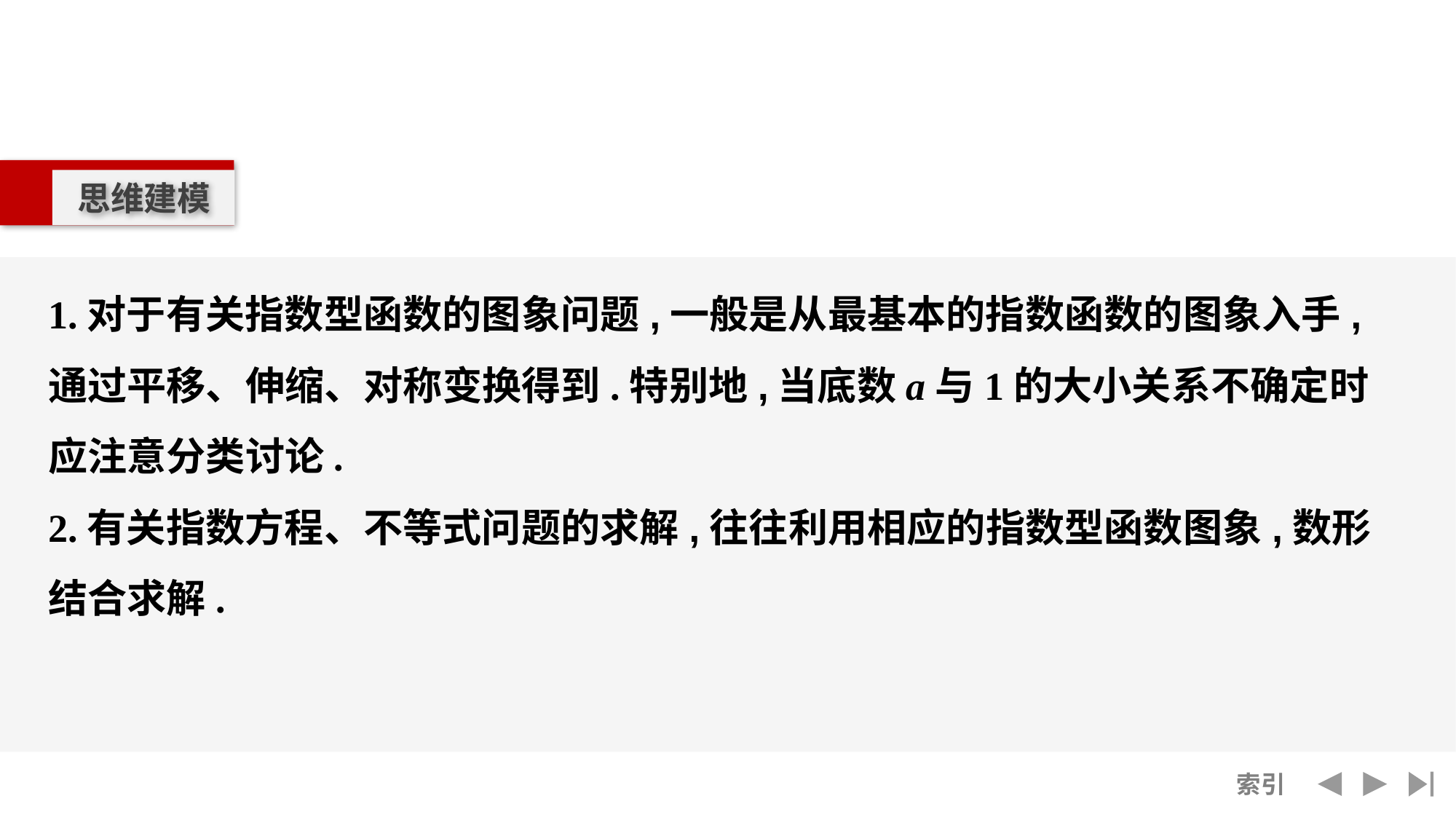

思维建模

1.对于有关指数型函数的图象问题,一般是从最基本的指数函数的图象入手,通过平移、伸缩、对称变换得到.特别地,当底数a与1的大小关系不确定时应注意分类讨论.
2.有关指数方程、不等式问题的求解,往往利用相应的指数型函数图象,数形结合求解.